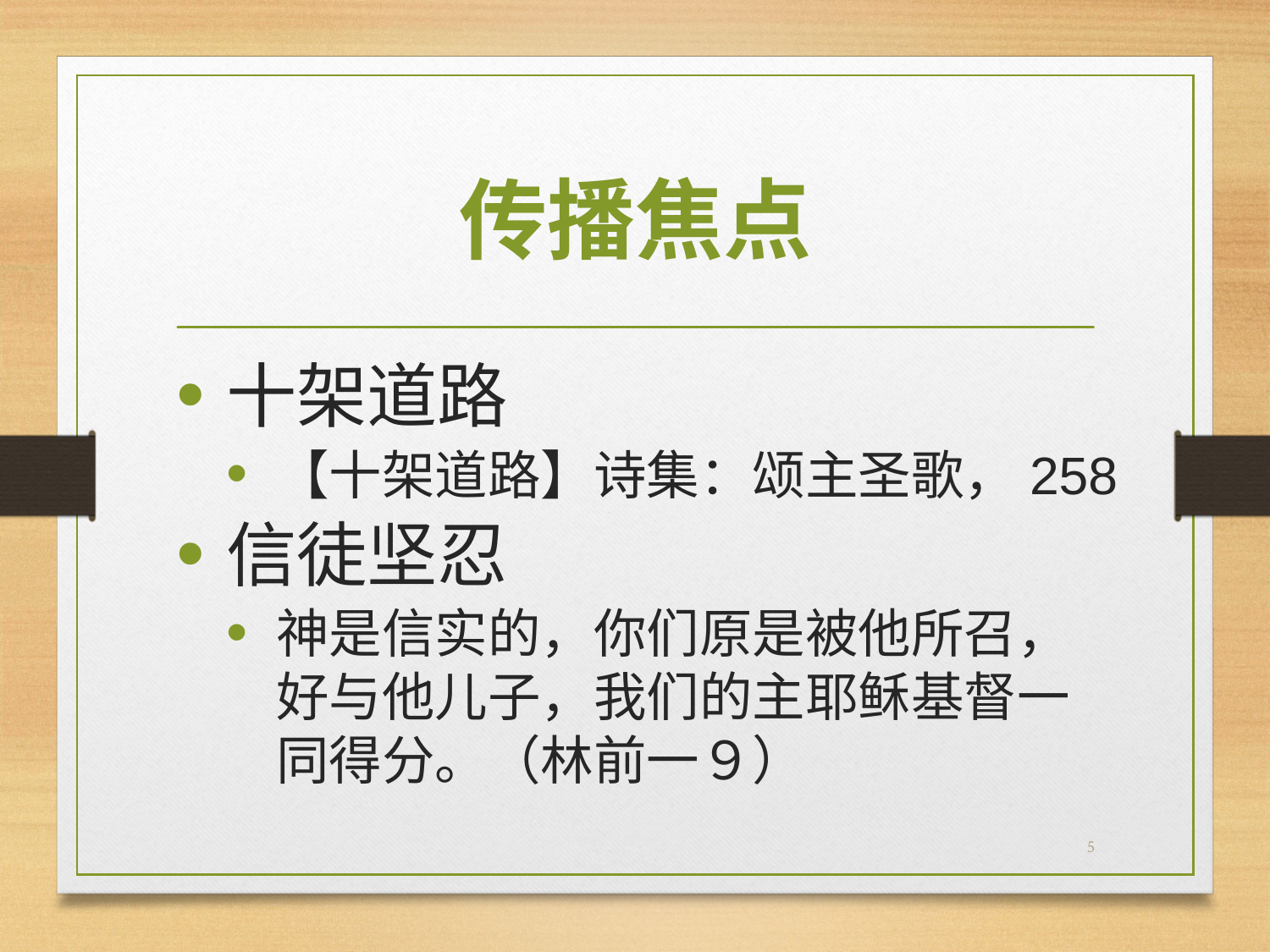

# 传播焦点
十架道路
【十架道路】诗集：颂主圣歌，258
信徒坚忍
神是信实的，你们原是被他所召，好与他儿子，我们的主耶稣基督一同得分。（林前一９）
5